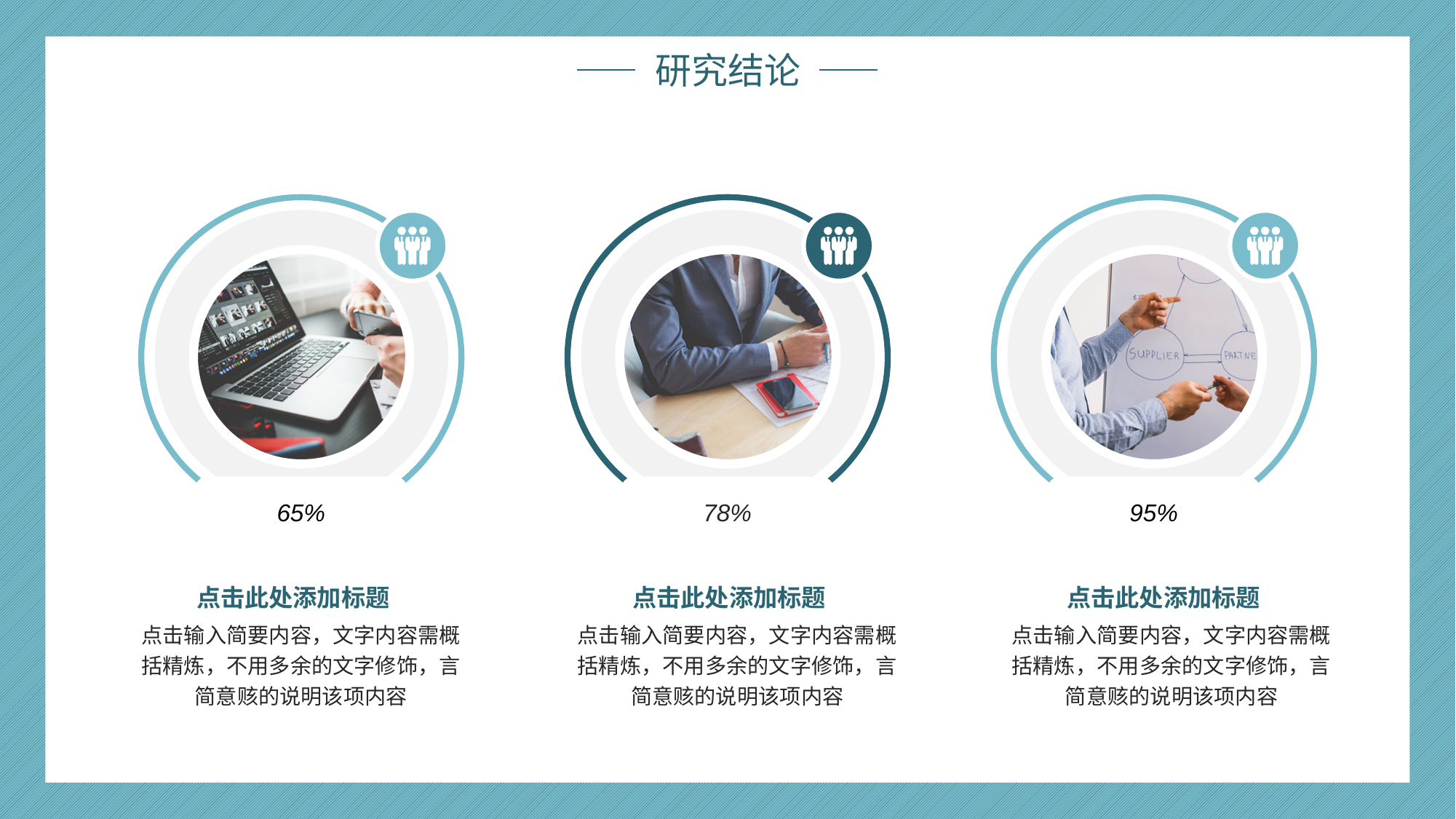

研究结论

65%

78%

95%
点击此处添加标题
点击输入简要内容，文字内容需概括精炼，不用多余的文字修饰，言简意赅的说明该项内容
点击此处添加标题
点击输入简要内容，文字内容需概括精炼，不用多余的文字修饰，言简意赅的说明该项内容
点击此处添加标题
点击输入简要内容，文字内容需概括精炼，不用多余的文字修饰，言简意赅的说明该项内容